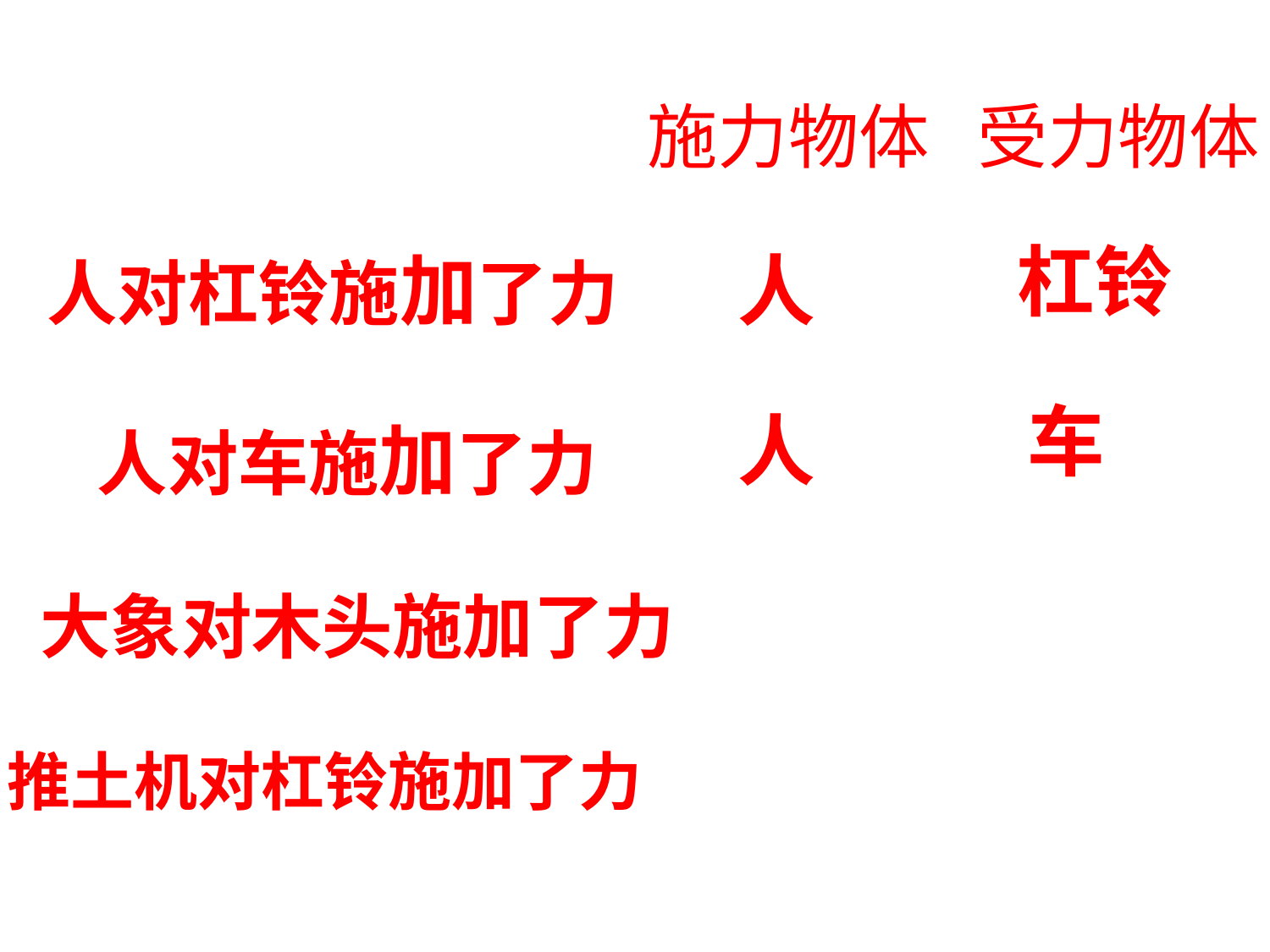

施力物体
受力物体
杠铃
人对杠铃施加了力
人
车
人
人对车施加了力
 大象对木头施加了力
推土机对杠铃施加了力